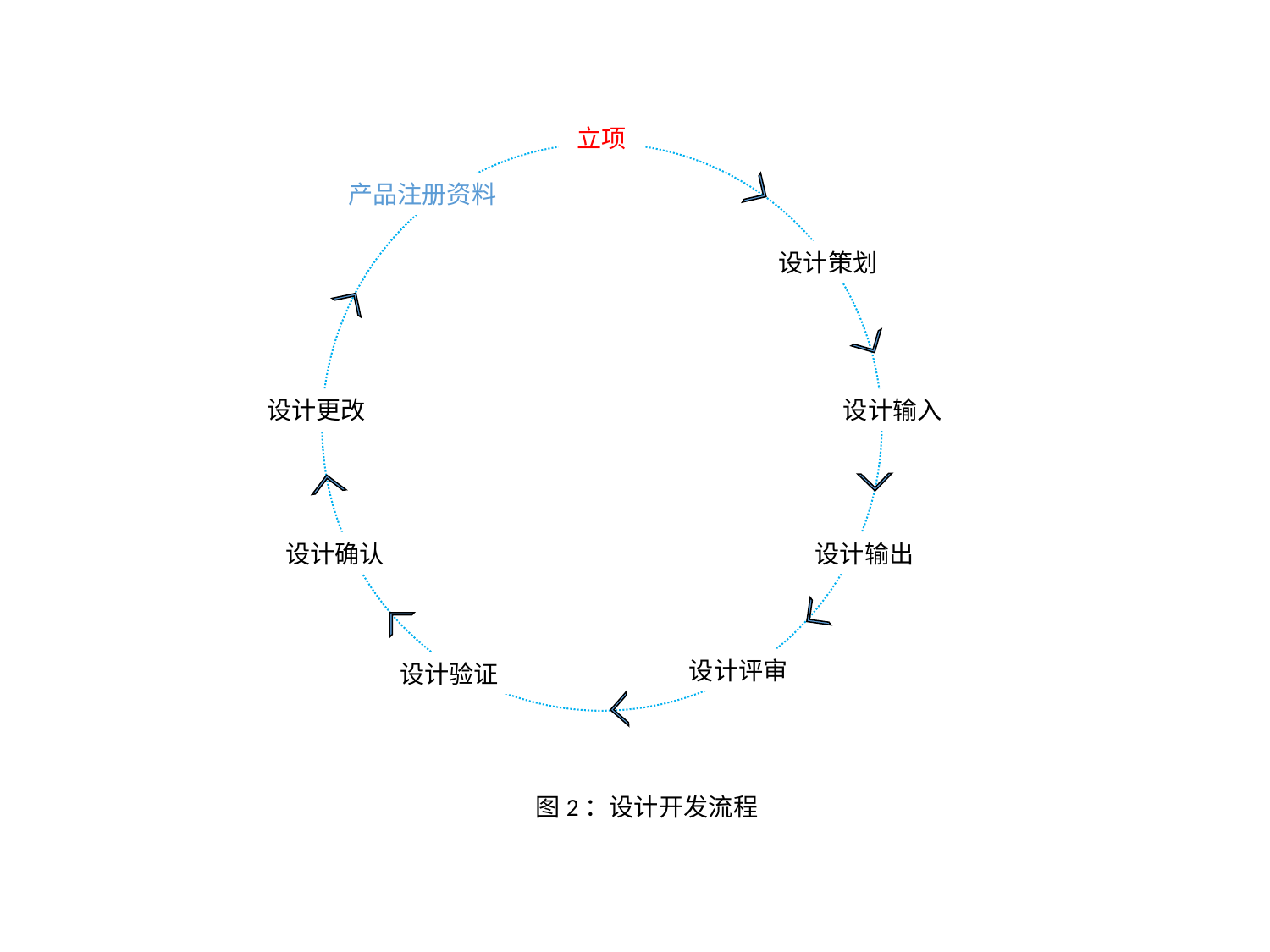

立项

产品注册资料

设计策划

设计更改
设计输入

设计确认
设计输出

设计评审
设计验证

# 图2：设计开发流程
10